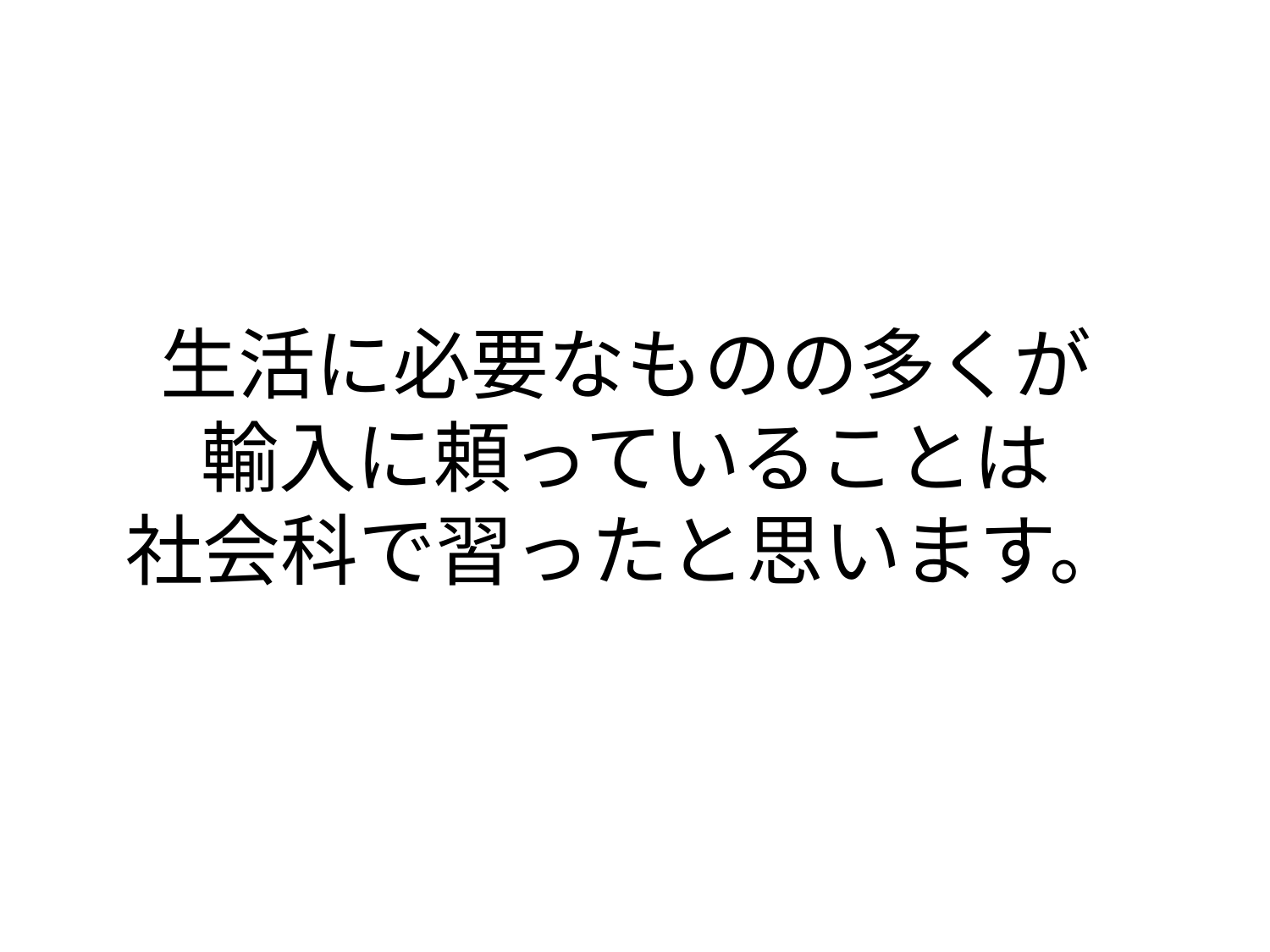

# 生活に必要なものの多くが 輸入に頼っていることは 社会科で習ったと思います。